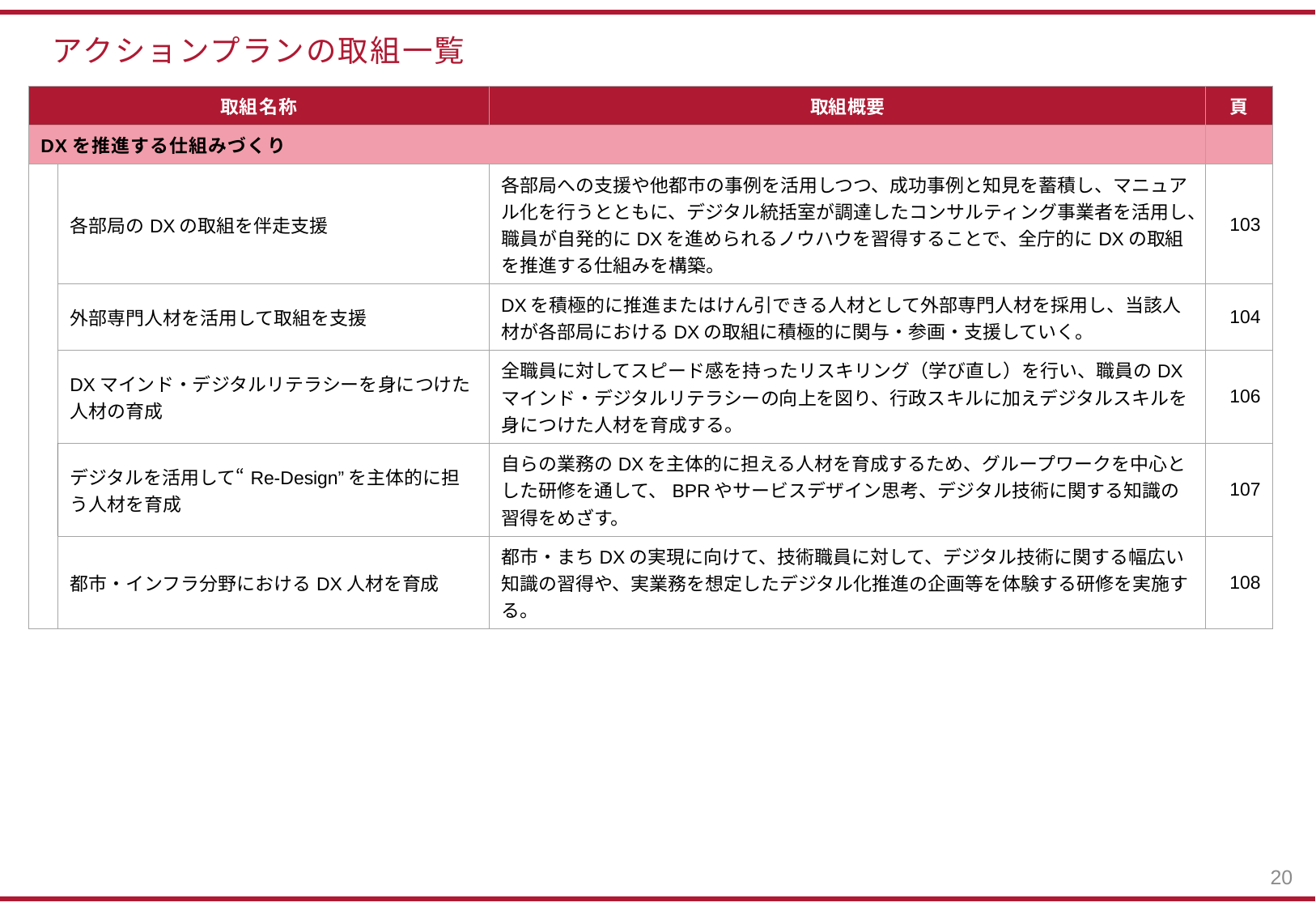

# アクションプランの取組一覧
| 取組名称 |  | 取組概要 | 頁 |
| --- | --- | --- | --- |
| DXを推進する仕組みづくり |  |  |  |
|  | 各部局のDXの取組を伴走支援 | 各部局への支援や他都市の事例を活用しつつ、成功事例と知見を蓄積し、マニュアル化を行うとともに、デジタル統括室が調達したコンサルティング事業者を活用し、職員が自発的にDXを進められるノウハウを習得することで、全庁的にDXの取組を推進する仕組みを構築。 | 103 |
|  | 外部専門人材を活用して取組を支援 | DXを積極的に推進またはけん引できる人材として外部専門人材を採用し、当該人材が各部局におけるDXの取組に積極的に関与・参画・支援していく。 | 104 |
|  | DXマインド・デジタルリテラシーを身につけた人材の育成 | 全職員に対してスピード感を持ったリスキリング（学び直し）を行い、職員のDXマインド・デジタルリテラシーの向上を図り、行政スキルに加えデジタルスキルを身につけた人材を育成する​。 | 106 |
|  | デジタルを活用して“Re-Design”を主体的に担う人材を育成 | 自らの業務のDXを主体的に担える人材を育成するため、グループワークを中心とした研修を通して、BPRやサービスデザイン思考、デジタル技術に関する知識の習得をめざす。 | 107 |
|  | 都市・インフラ分野におけるDX人材を育成 | 都市・まちDXの実現に向けて、技術職員に対して、デジタル技術に関する幅広い知識の習得や、実業務を想定したデジタル化推進の企画等を体験する研修を実施する。 | 108 |
20